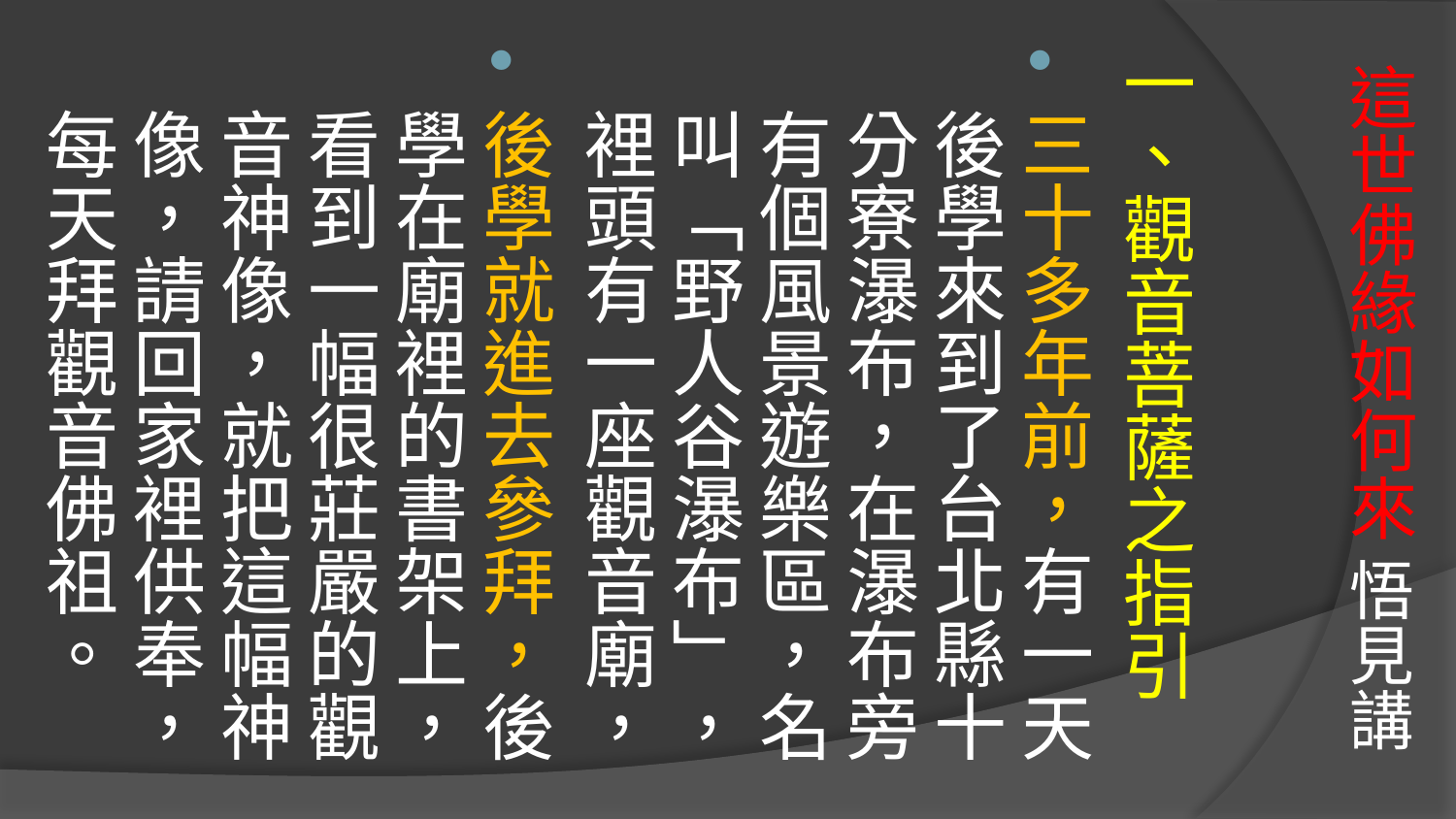

# 這世佛緣如何來 悟見講
一、觀音菩薩之指引
三十多年前，有一天後學來到了台北縣十分寮瀑布，在瀑布旁有個風景遊樂區，名叫「野人谷瀑布」，裡頭有一座觀音廟，
後學就進去參拜，後學在廟裡的書架上，看到一幅很莊嚴的觀音神像，就把這幅神像，請回家裡供奉，每天拜觀音佛祖。